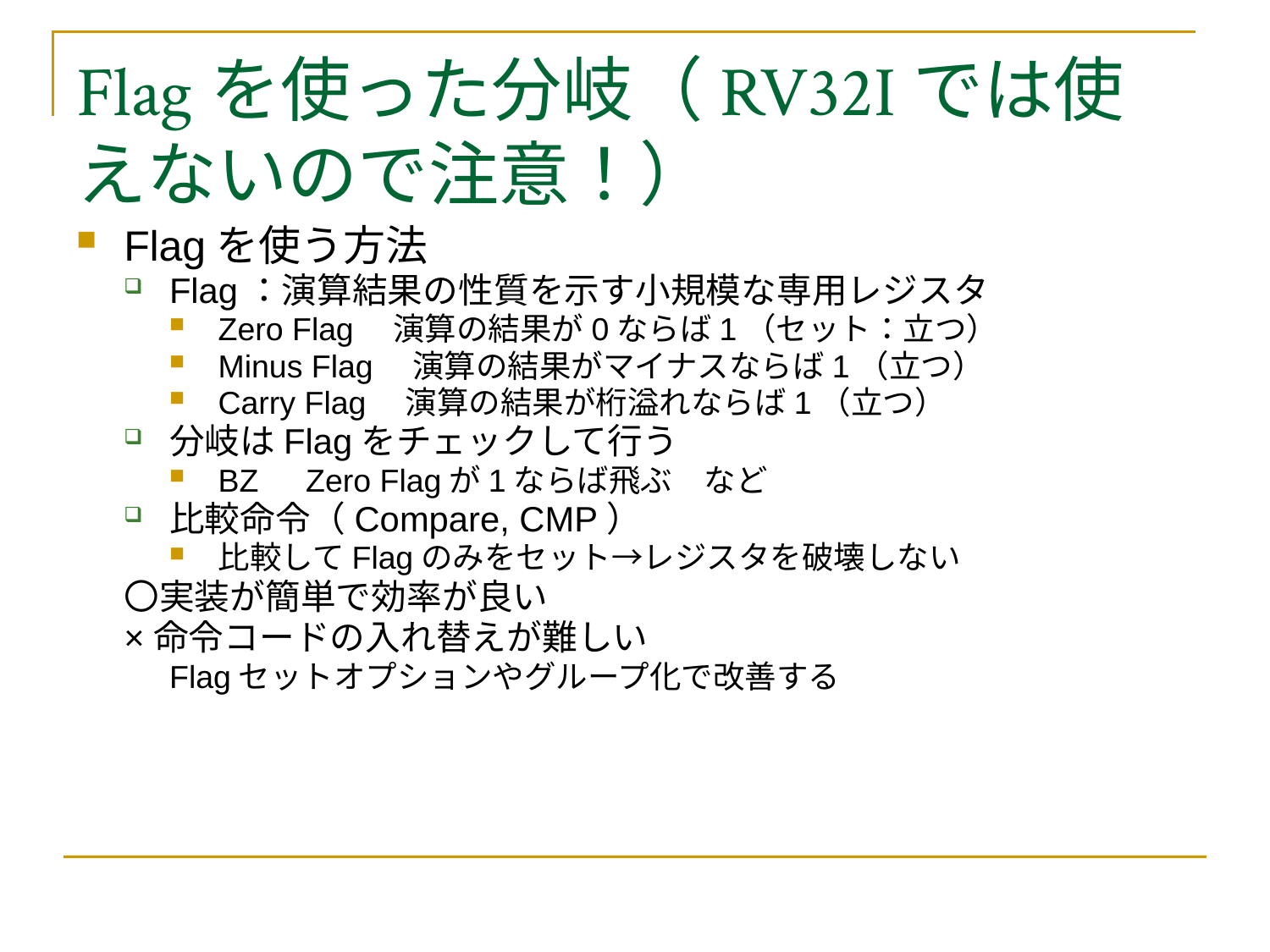

# Flagを使った分岐（RV32Iでは使えないので注意！）
Flagを使う方法
Flag：演算結果の性質を示す小規模な専用レジスタ
Zero Flag　演算の結果が0ならば1（セット：立つ）
Minus Flag　演算の結果がマイナスならば1（立つ）
Carry Flag　演算の結果が桁溢れならば1（立つ）
分岐はFlagをチェックして行う
BZ　Zero Flagが1ならば飛ぶ　など
比較命令（Compare, CMP）
比較してFlagのみをセット→レジスタを破壊しない
〇実装が簡単で効率が良い
×命令コードの入れ替えが難しい
Flagセットオプションやグループ化で改善する